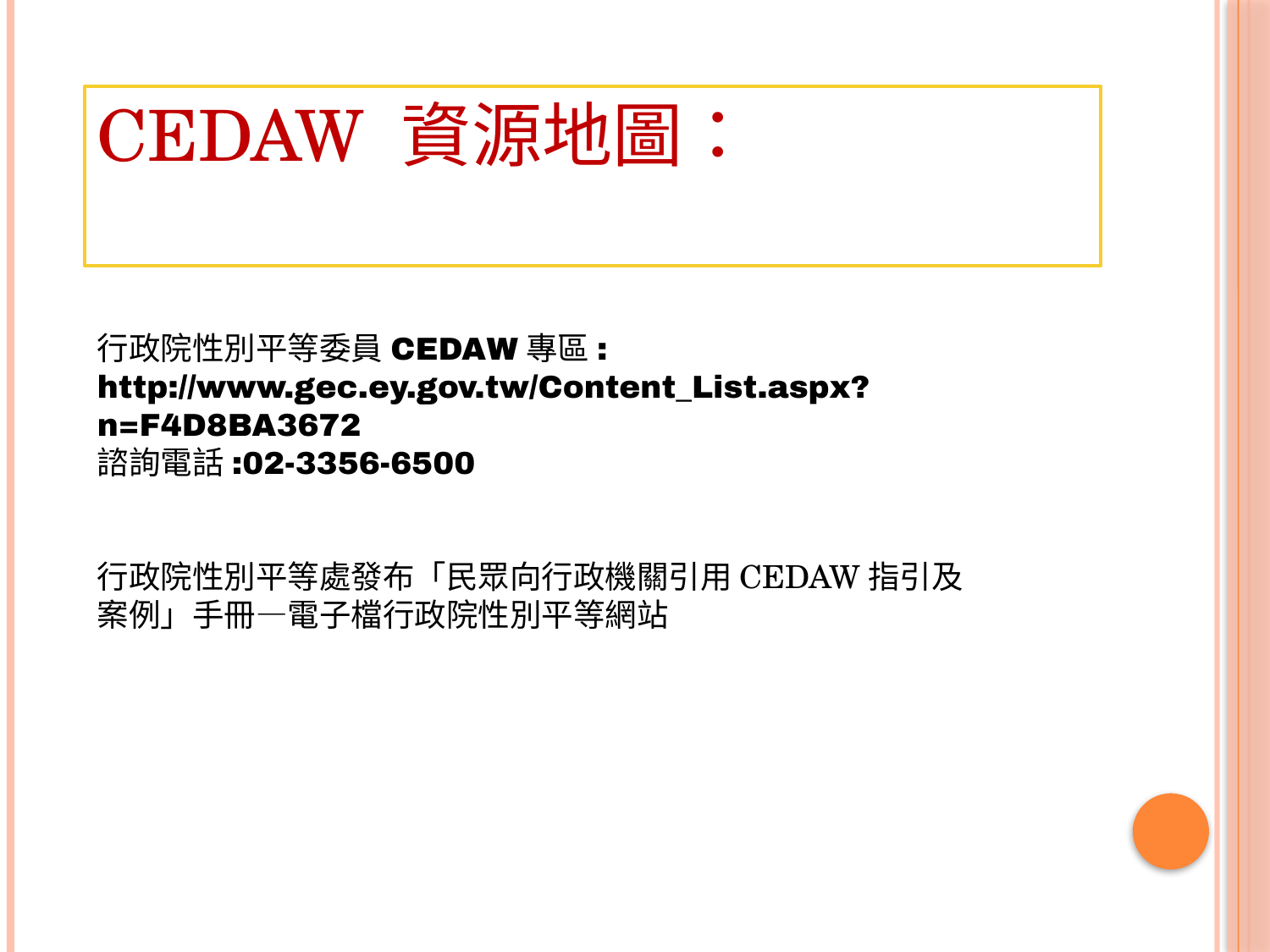

# CEDAW 資源地圖：

行政院性別平等委員CEDAW專區:
http://www.gec.ey.gov.tw/Content_List.aspx?n=F4D8BA3672
諮詢電話:02-3356-6500

行政院性別平等處發布「民眾向行政機關引用CEDAW指引及案例」手冊—電子檔行政院性別平等網站